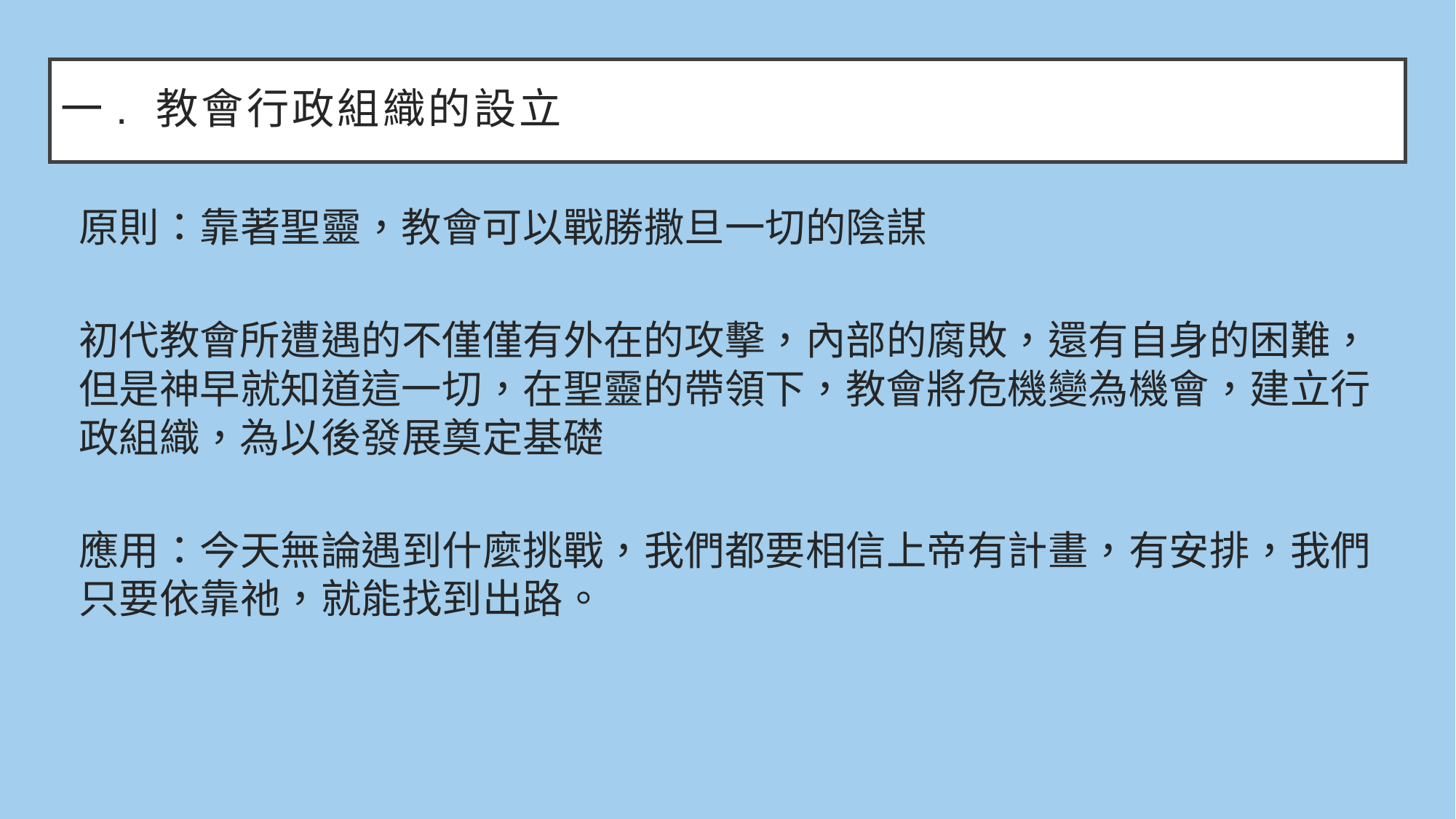

# 一. 教會行政組織的設立
原則：靠著聖靈，教會可以戰勝撒旦一切的陰謀

初代教會所遭遇的不僅僅有外在的攻擊，內部的腐敗，還有自身的困難，但是神早就知道這一切，在聖靈的帶領下，教會將危機變為機會，建立行政組織，為以後發展奠定基礎

應用：今天無論遇到什麼挑戰，我們都要相信上帝有計畫，有安排，我們只要依靠祂，就能找到出路。